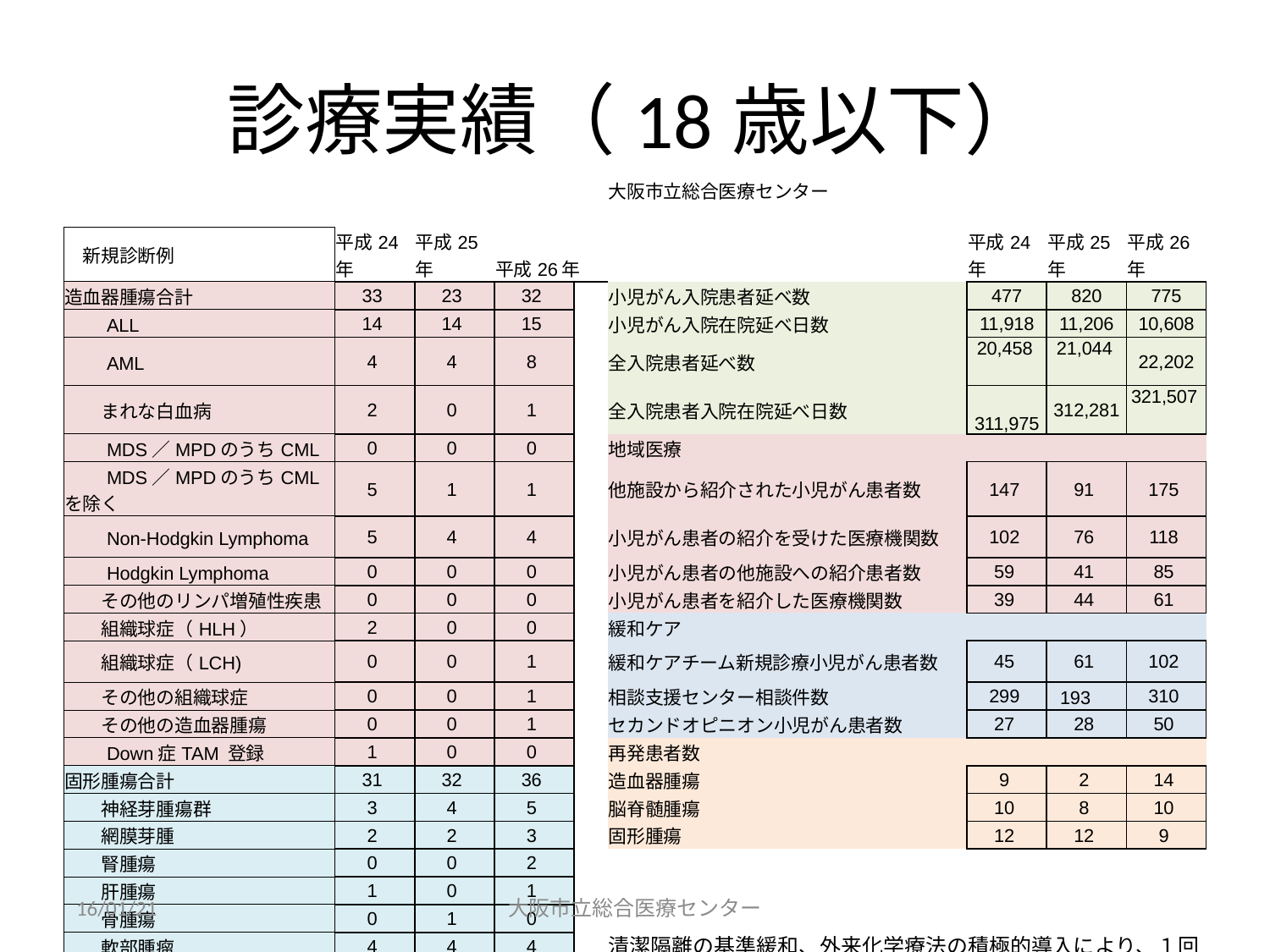

# 診療実績（18歳以下）
|  |  |  |  |  | 大阪市立総合医療センター |  |  |  |
| --- | --- | --- | --- | --- | --- | --- | --- | --- |
|  |  |  |  |  |  |  |  |  |
| 新規診断例 | 平成24年 | 平成25年 | 平成26年 |  |  | 平成24年 | 平成25年 | 平成26年 |
| 造血器腫瘍合計 | 33 | 23 | 32 |  | 小児がん入院患者延べ数 | 477 | 820 | 775 |
| ALL | 14 | 14 | 15 |  | 小児がん入院在院延べ日数 | 11,918 | 11,206 | 10,608 |
| AML | 4 | 4 | 8 |  | 全入院患者延べ数 | 20,458 | 21,044 | 22,202 |
| まれな白血病 | 2 | 0 | 1 |  | 全入院患者入院在院延べ日数 | 311,975 | 312,281 | 321,507 |
| MDS／MPDのうちCML | 0 | 0 | 0 |  | 地域医療 |  |  |  |
| MDS／MPDのうちCMLを除く | 5 | 1 | 1 |  | 他施設から紹介された小児がん患者数 | 147 | 91 | 175 |
| Non-Hodgkin Lymphoma | 5 | 4 | 4 |  | 小児がん患者の紹介を受けた医療機関数 | 102 | 76 | 118 |
| Hodgkin Lymphoma | 0 | 0 | 0 |  | 小児がん患者の他施設への紹介患者数 | 59 | 41 | 85 |
| その他のリンパ増殖性疾患 | 0 | 0 | 0 |  | 小児がん患者を紹介した医療機関数 | 39 | 44 | 61 |
| 組織球症（HLH） | 2 | 0 | 0 |  | 緩和ケア |  |  |  |
| 組織球症（LCH) | 0 | 0 | 1 |  | 緩和ケアチーム新規診療小児がん患者数 | 45 | 61 | 102 |
| その他の組織球症 | 0 | 0 | 1 |  | 相談支援センター相談件数 | 299 | 193 | 310 |
| その他の造血器腫瘍 | 0 | 0 | 1 |  | セカンドオピニオン小児がん患者数 | 27 | 28 | 50 |
| Down症TAM 登録 | 1 | 0 | 0 |  | 再発患者数 |  |  |  |
| 固形腫瘍合計 | 31 | 32 | 36 |  | 造血器腫瘍 | 9 | 2 | 14 |
| 神経芽腫瘍群 | 3 | 4 | 5 |  | 脳脊髄腫瘍 | 10 | 8 | 10 |
| 網膜芽腫 | 2 | 2 | 3 |  | 固形腫瘍 | 12 | 12 | 9 |
| 腎腫瘍 | 0 | 0 | 2 |  |  |  |  |  |
| 肝腫瘍 | 1 | 0 | 1 |  | 清潔隔離の基準緩和、外来化学療法の積極的導入により、１回あたりの入院期間が短縮している。 |  |  |  |
| 骨腫瘍 | 0 | 1 | 0 |  |  |  |  |  |
| 軟部腫瘤 | 4 | 4 | 4 |  |  |  |  |  |
| 胚細胞腫瘍 | 3 | 0 | 4 |  |  |  |  |  |
| 脳・脊髄腫瘍 | 17 | 20 | 16 |  |  |  |  |  |
| その他 | 1 | 1 | 1 |  |  |  |  |  |
16/01/21
大阪市立総合医療センター